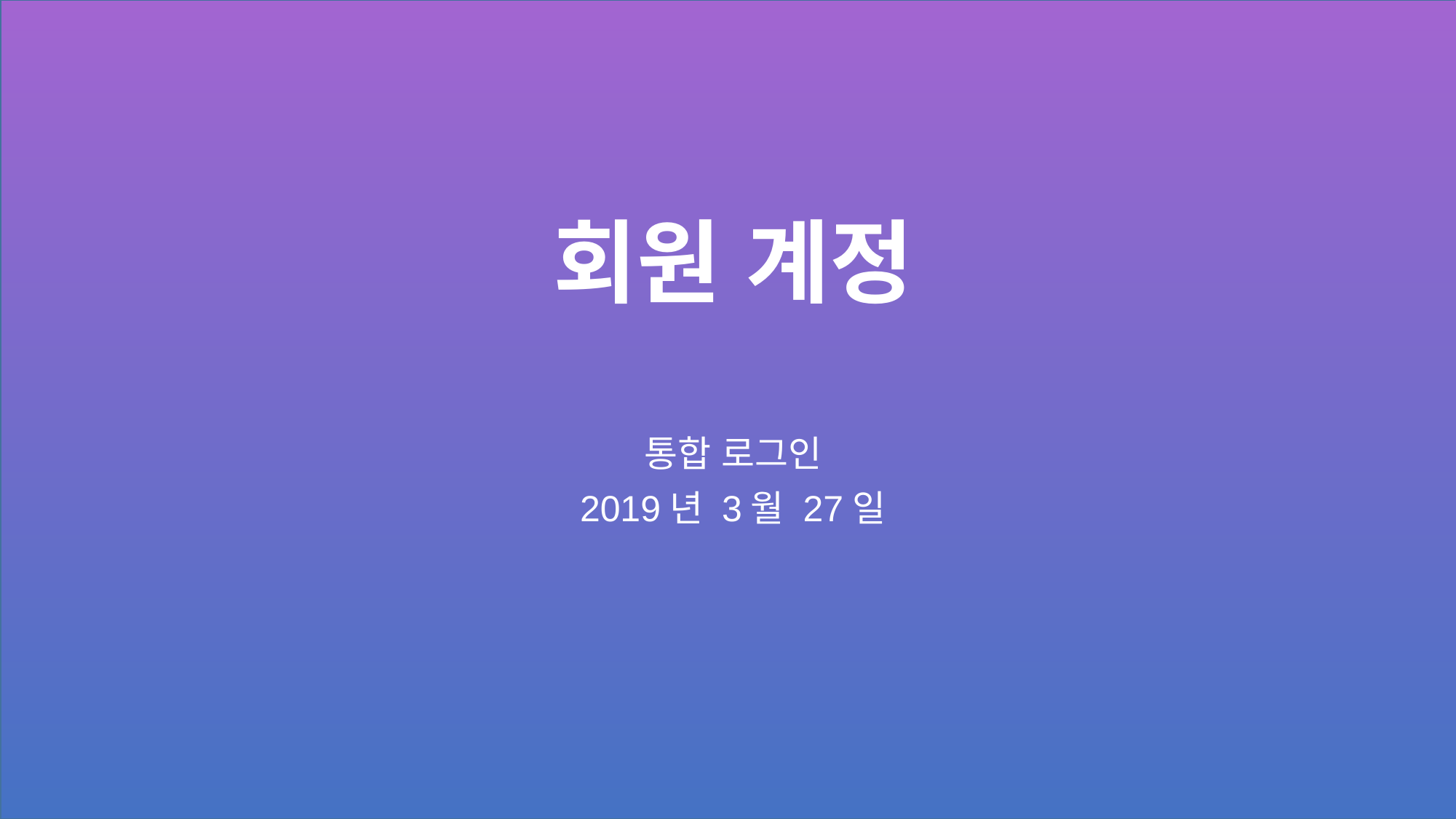

# 회원 계정
통합 로그인
2019년 3월 27일